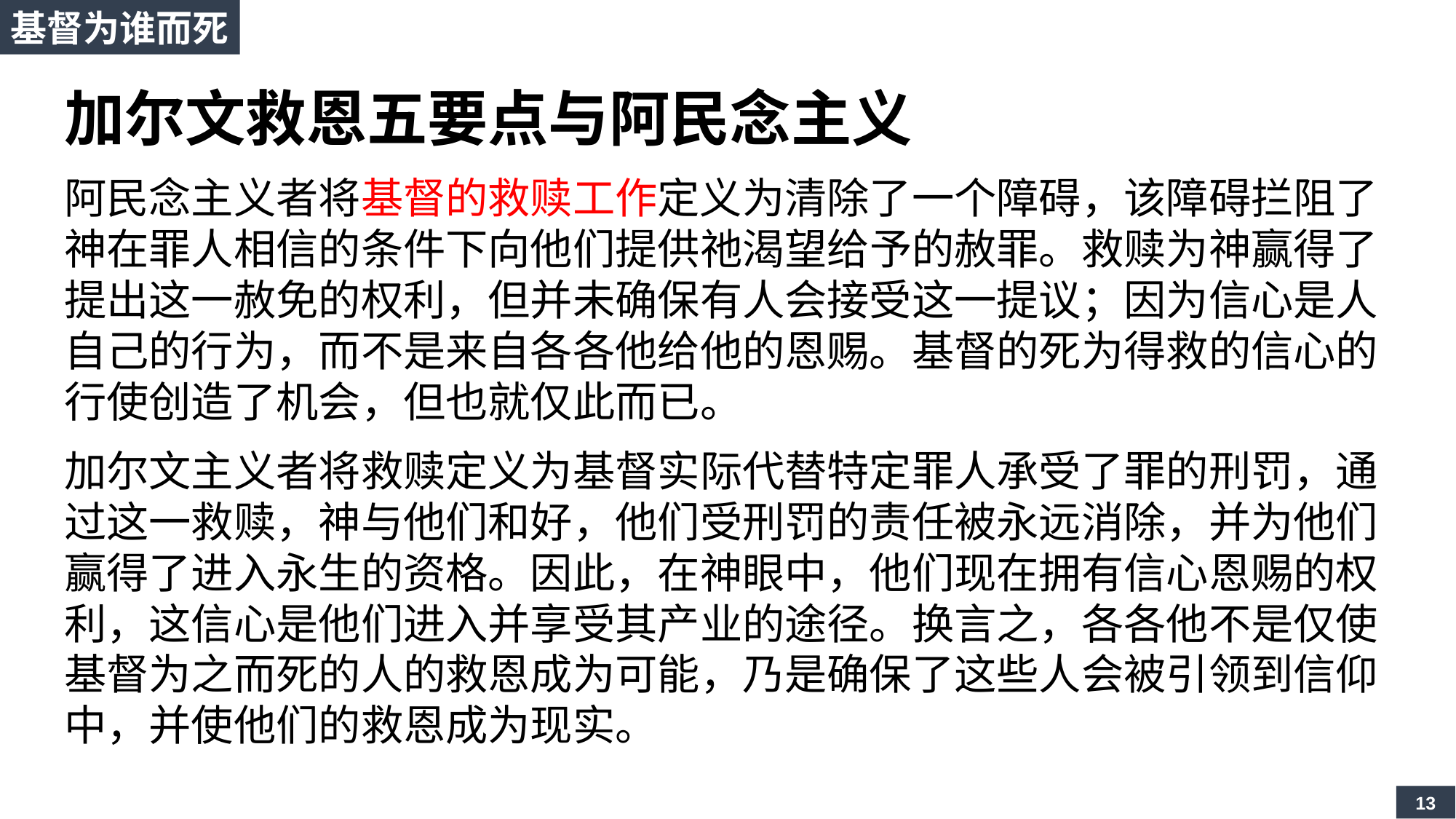

基督为谁而死
加尔文救恩五要点与阿民念主义
阿民念主义者将基督的救赎工作定义为清除了一个障碍，该障碍拦阻了神在罪人相信的条件下向他们提供祂渴望给予的赦罪。救赎为神赢得了提出这一赦免的权利，但并未确保有人会接受这一提议；因为信心是人自己的行为，而不是来自各各他给他的恩赐。基督的死为得救的信心的行使创造了机会，但也就仅此而已。
加尔文主义者将救赎定义为基督实际代替特定罪人承受了罪的刑罚，通过这一救赎，神与他们和好，他们受刑罚的责任被永远消除，并为他们赢得了进入永生的资格。因此，在神眼中，他们现在拥有信心恩赐的权利，这信心是他们进入并享受其产业的途径。换言之，各各他不是仅使基督为之而死的人的救恩成为可能，乃是确保了这些人会被引领到信仰中，并使他们的救恩成为现实。
13